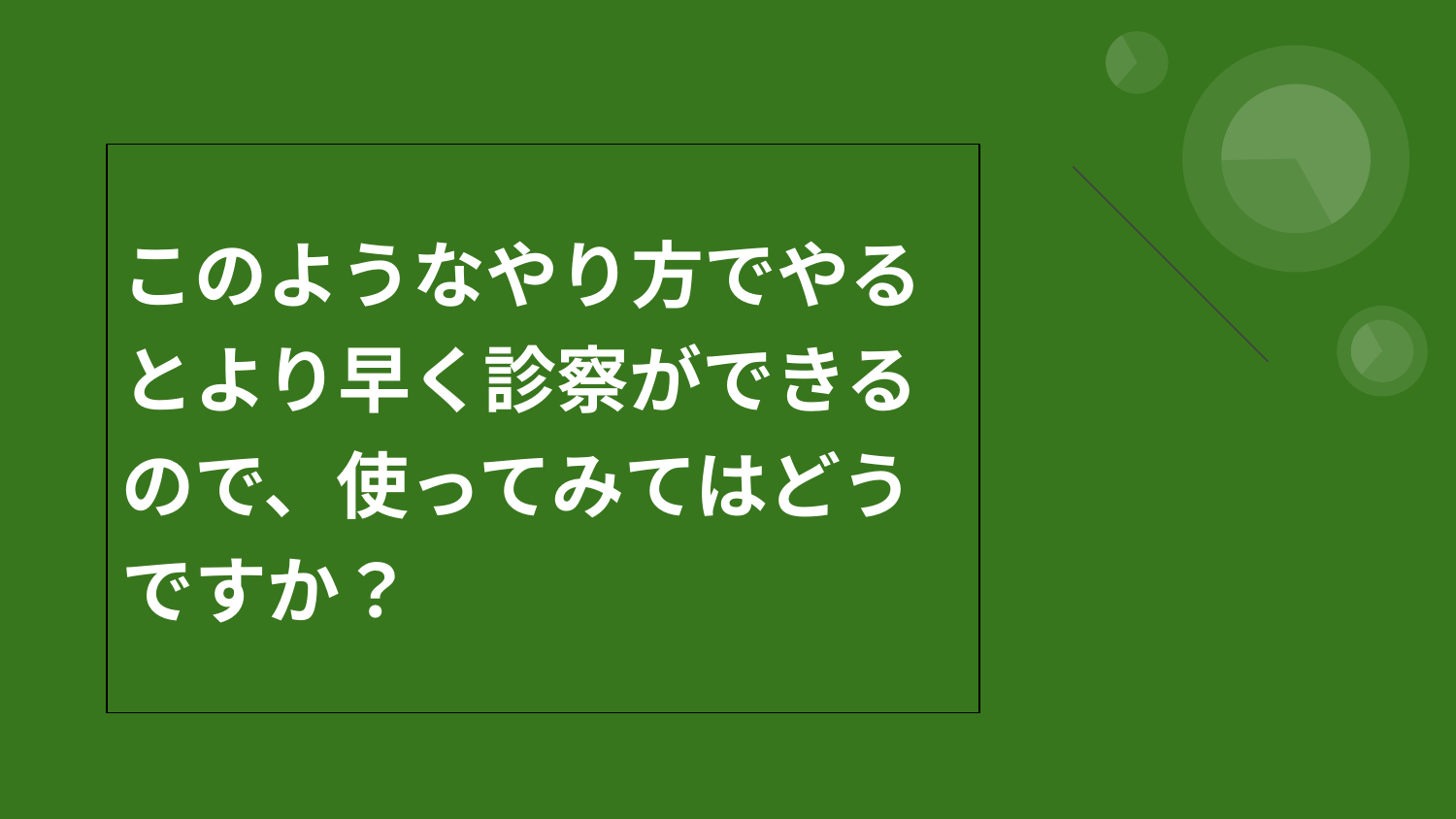

# このようなやり方でやるとより早く診察ができるので、使ってみてはどうですか？